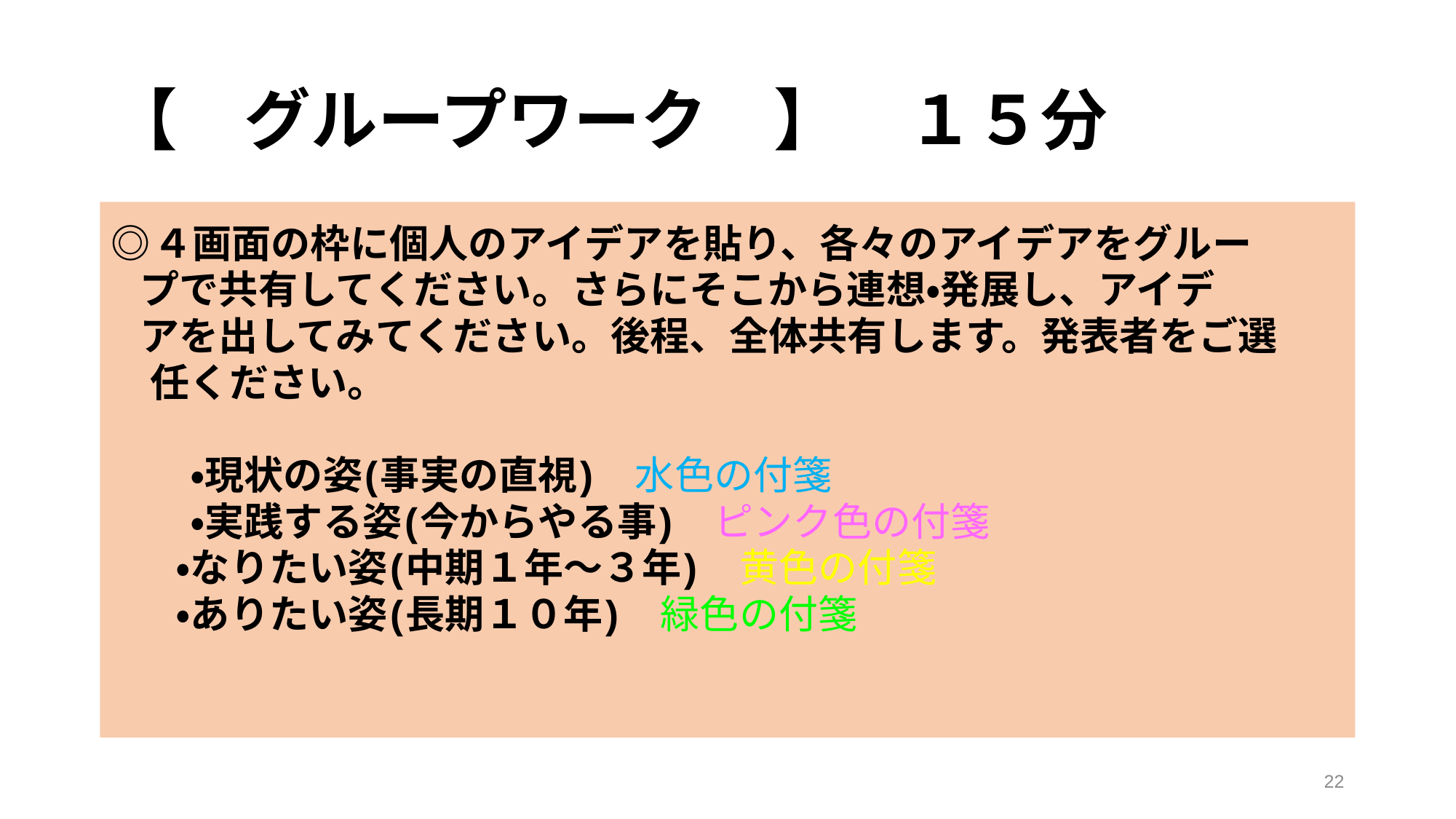

# 【　グループワーク　】　１５分

◎４画面の枠に個人のアイデアを貼り、各々のアイデアをグルー
   プで共有してください。さらにそこから連想・発展し、アイデ
   アを出してみてください。後程、全体共有します。発表者をご選
　任ください。

　　・現状の姿(事実の直視)　水色の付箋
　　・実践する姿(今からやる事)　ピンク色の付箋
       ・なりたい姿(中期１年～３年)　黄色の付箋
       ・ありたい姿(長期１０年)　緑色の付箋

22